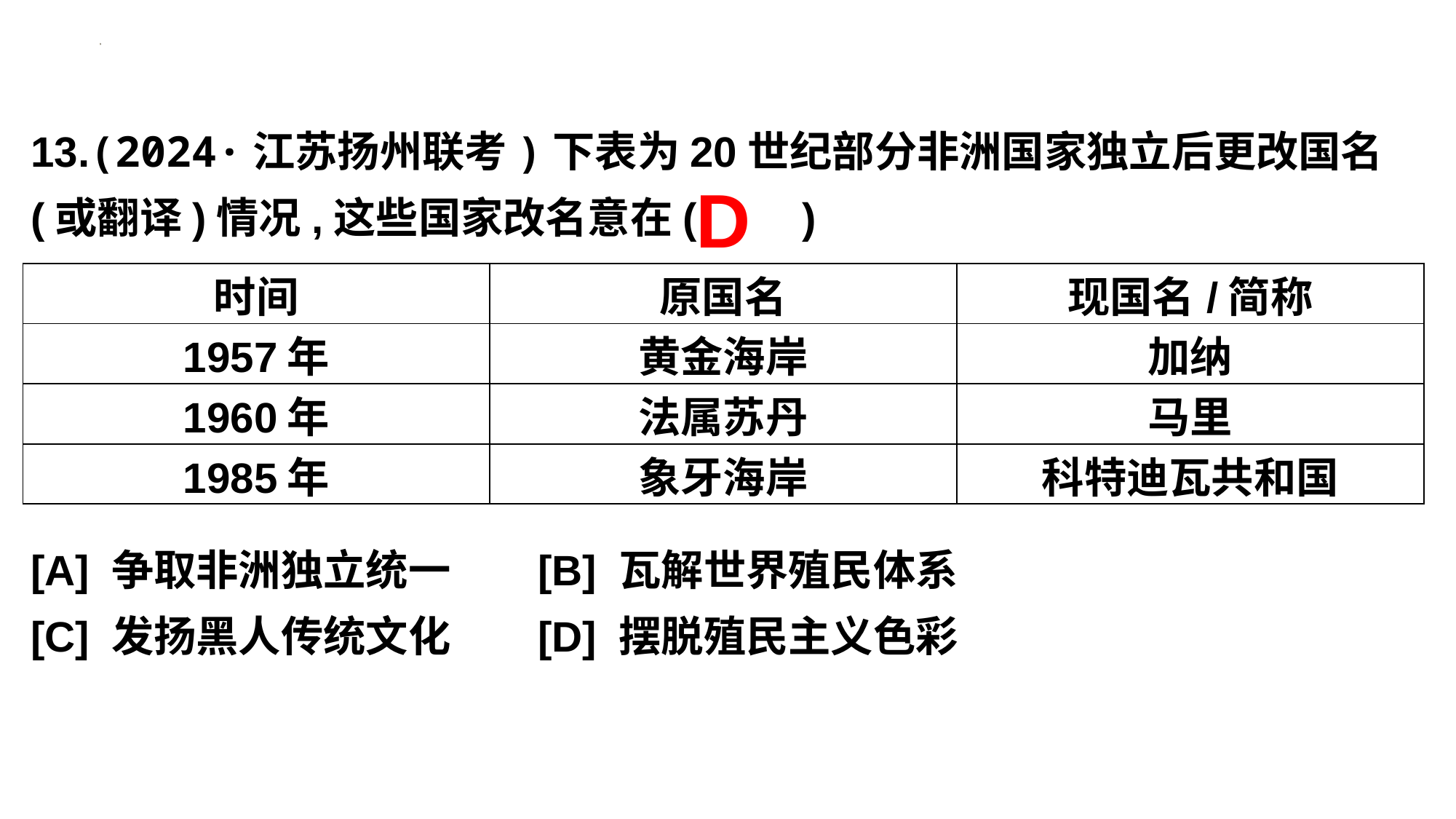

13.(2024·江苏扬州联考)下表为20世纪部分非洲国家独立后更改国名
(或翻译)情况,这些国家改名意在(　　)
D
| 时间 | 原国名 | 现国名/简称 |
| --- | --- | --- |
| 1957年 | 黄金海岸 | 加纳 |
| 1960年 | 法属苏丹 | 马里 |
| 1985年 | 象牙海岸 | 科特迪瓦共和国 |
[A] 争取非洲独立统一        [B] 瓦解世界殖民体系
[C] 发扬黑人传统文化        [D] 摆脱殖民主义色彩